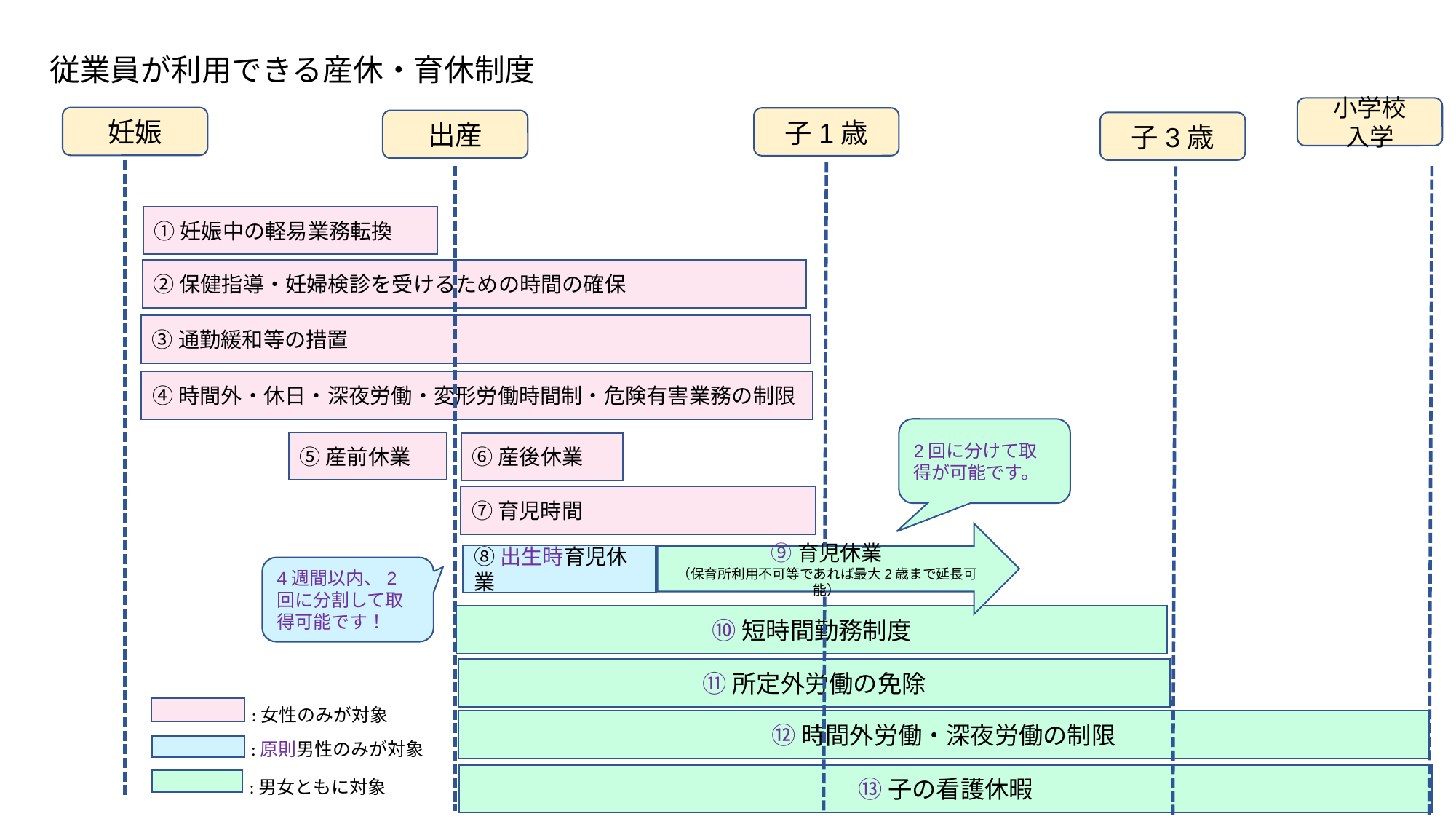

従業員が利用できる産休・育休制度
小学校
入学
妊娠
子1歳
出産
子3歳
①妊娠中の軽易業務転換
②保健指導・妊婦検診を受けるための時間の確保
③通勤緩和等の措置
④時間外・休日・深夜労働・変形労働時間制・危険有害業務の制限
2回に分けて取得が可能です。
⑤産前休業
⑥産後休業
⑦育児時間
⑨育児休業
（保育所利用不可等であれば最大2歳まで延長可能）
⑧出生時育児休業
4週間以内、2回に分割して取得可能です！
⑩短時間勤務制度
⑪所定外労働の免除

:女性のみが対象
⑫時間外労働・深夜労働の制限
:原則男性のみが対象

⑬子の看護休暇

:男女ともに対象
5